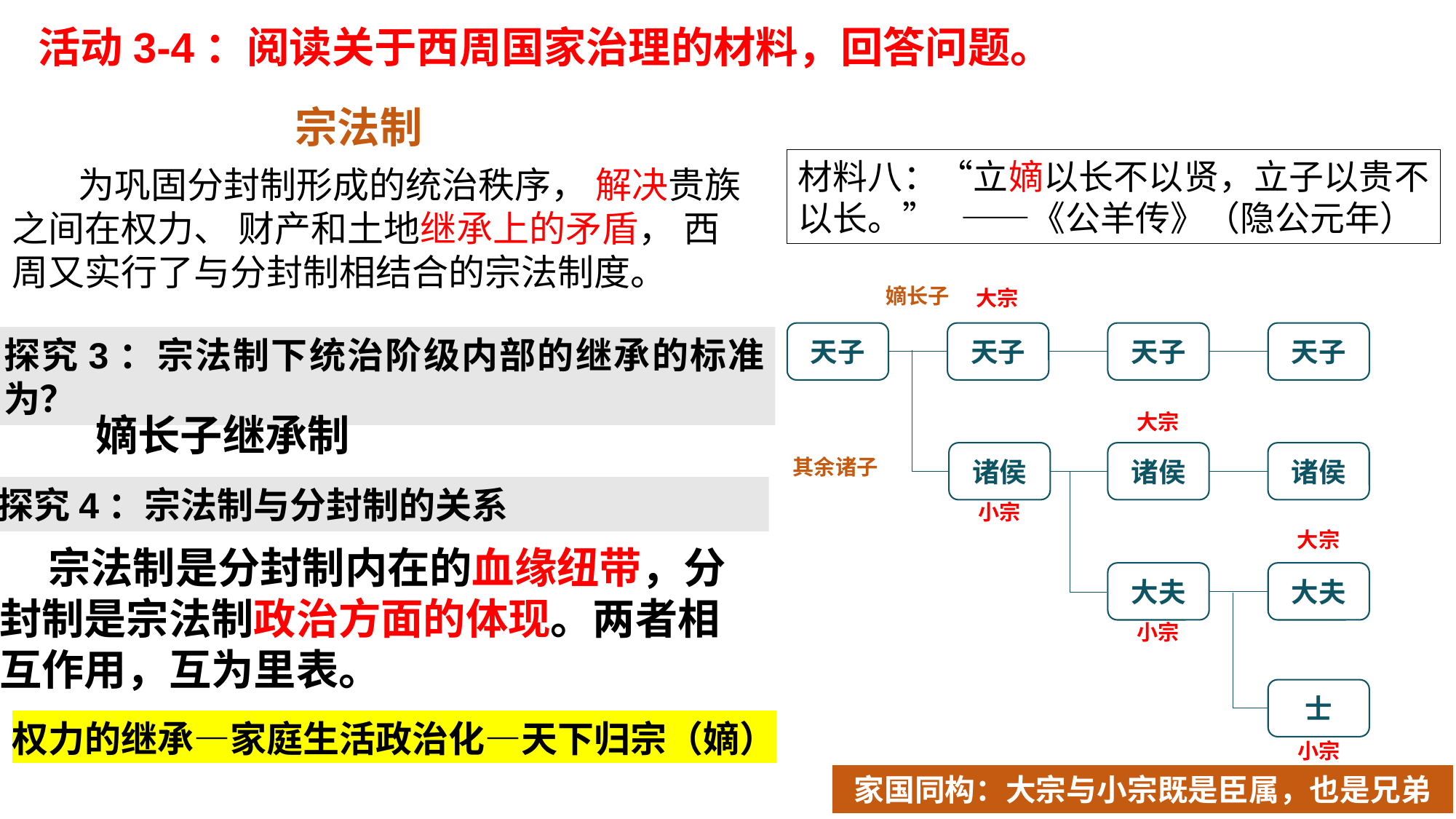

活动3-4：阅读关于西周国家治理的材料，回答问题。
宗法制
材料八：“立嫡以长不以贤，立子以贵不以长。”   ——《公羊传》（隐公元年）
       为巩固分封制形成的统治秩序， 解决贵族之间在权力、 财产和土地继承上的矛盾， 西周又实行了与分封制相结合的宗法制度。
嫡长子
大宗
天子
天子
天子
天子
大宗
诸侯
诸侯
诸侯
其余诸子
小宗
大宗
大夫
大夫
小宗
士
小宗
探究3：宗法制下统治阶级内部的继承的标准为？
嫡长子继承制
探究4：宗法制与分封制的关系
    宗法制是分封制内在的血缘纽带，分封制是宗法制政治方面的体现。两者相互作用，互为里表。
权力的继承—家庭生活政治化—天下归宗（嫡）
家国同构：大宗与小宗既是臣属，也是兄弟